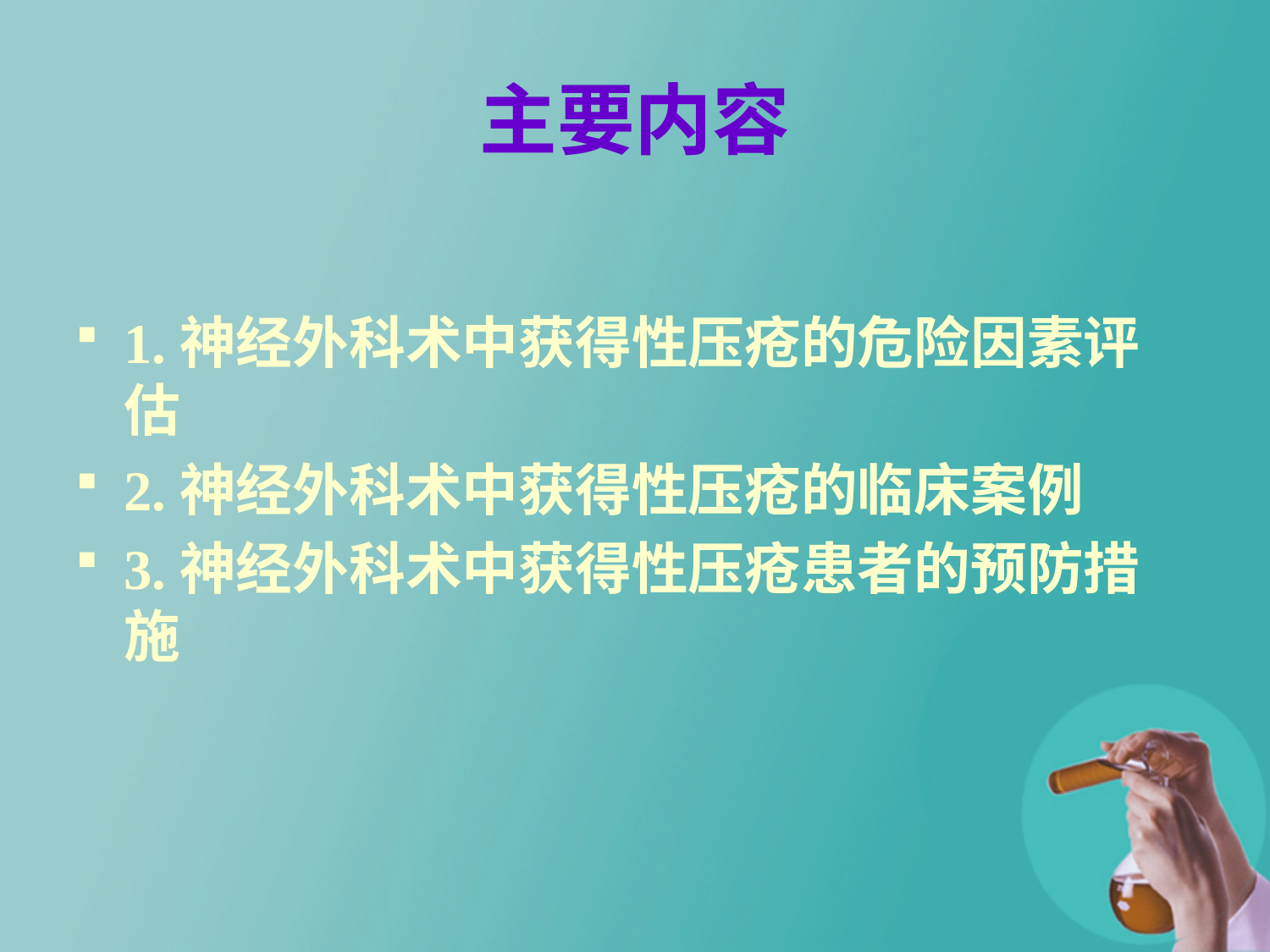

# 主要内容

1.神经外科术中获得性压疮的危险因素评估
2.神经外科术中获得性压疮的临床案例
3.神经外科术中获得性压疮患者的预防措施